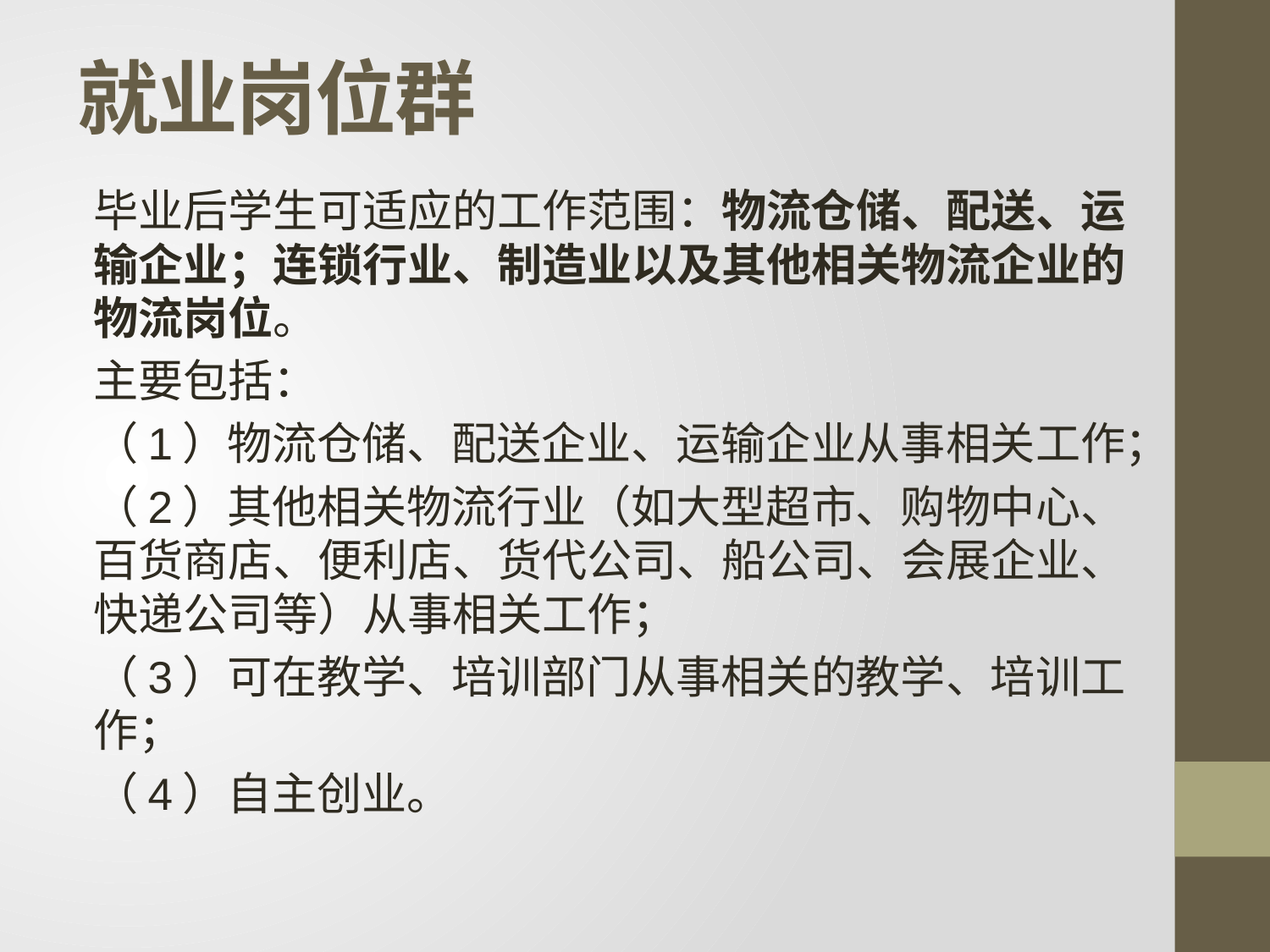

# 就业岗位群
毕业后学生可适应的工作范围：物流仓储、配送、运输企业；连锁行业、制造业以及其他相关物流企业的物流岗位。
主要包括：
（1）物流仓储、配送企业、运输企业从事相关工作；
（2）其他相关物流行业（如大型超市、购物中心、百货商店、便利店、货代公司、船公司、会展企业、快递公司等）从事相关工作；
（3）可在教学、培训部门从事相关的教学、培训工作；
（4）自主创业。